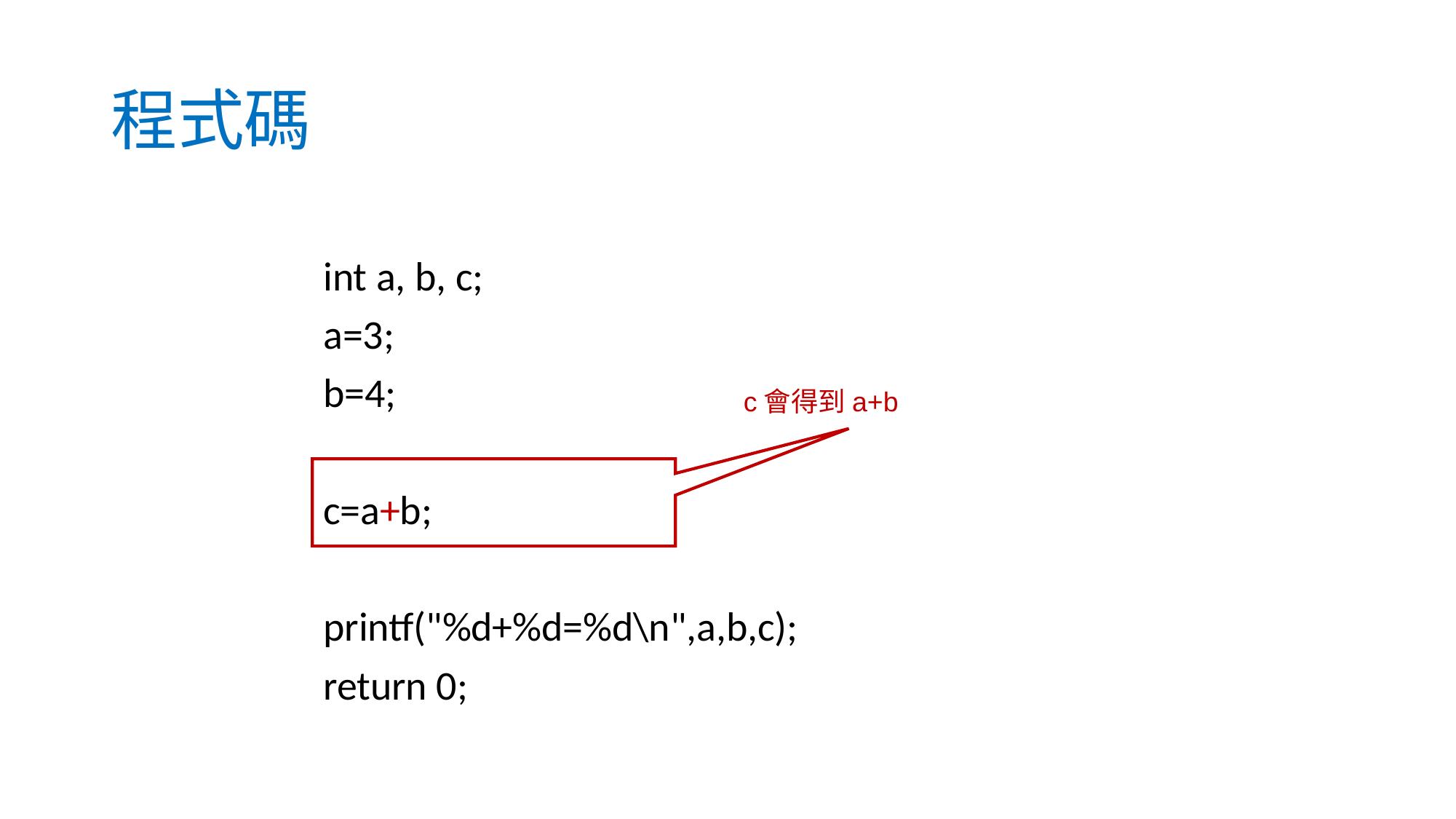

# 程式碼
int a, b, c;
a=3;
b=4;

c=a+b;

printf("%d+%d=%d\n",a,b,c);
return 0;
c會得到a+b